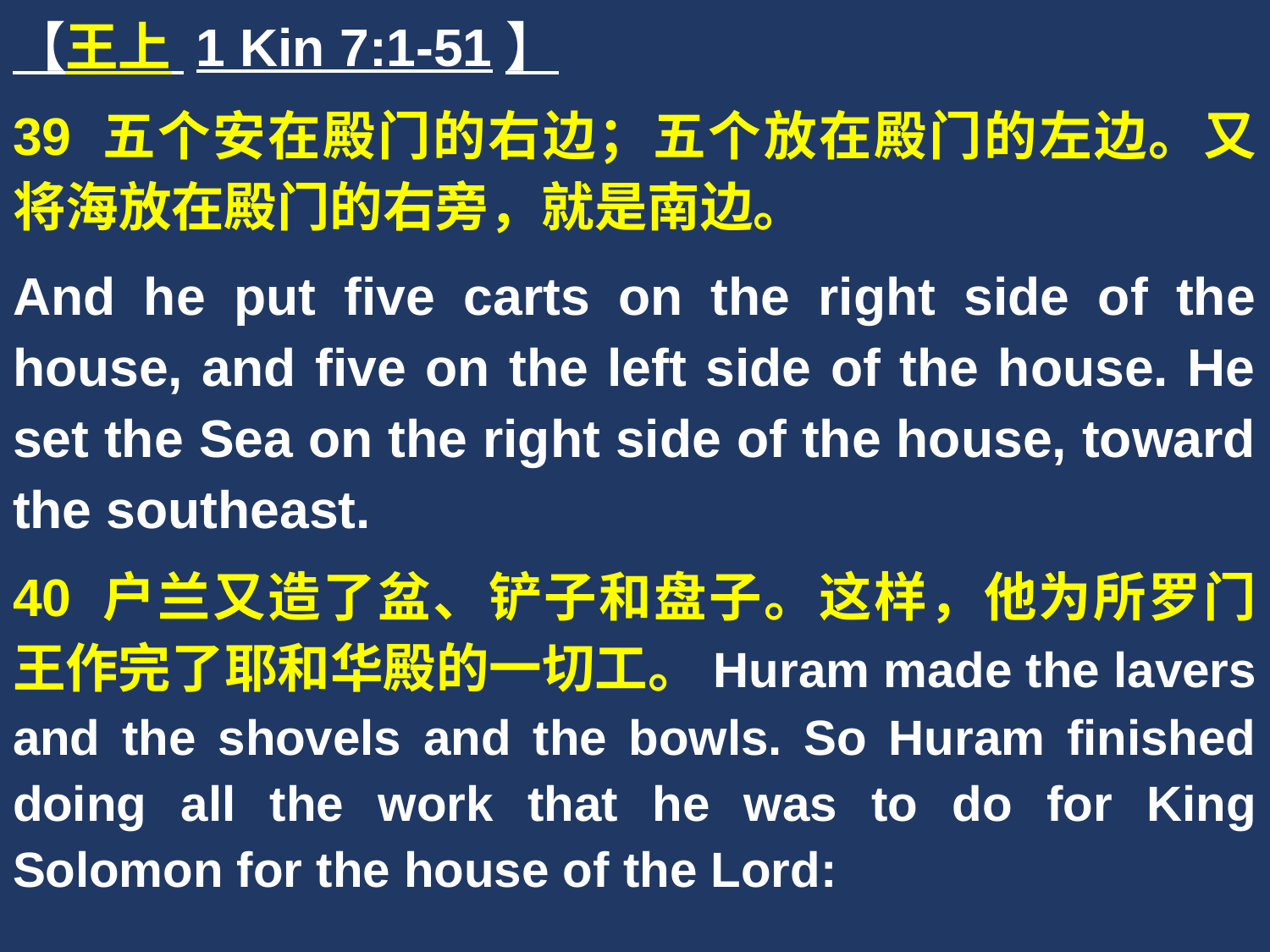

【王上 1 Kin 7:1-51】
39 五个安在殿门的右边；五个放在殿门的左边。又将海放在殿门的右旁，就是南边。
And he put five carts on the right side of the house, and five on the left side of the house. He set the Sea on the right side of the house, toward the southeast.
40 户兰又造了盆、铲子和盘子。这样，他为所罗门王作完了耶和华殿的一切工。Huram made the lavers and the shovels and the bowls. So Huram finished doing all the work that he was to do for King Solomon for the house of the Lord: